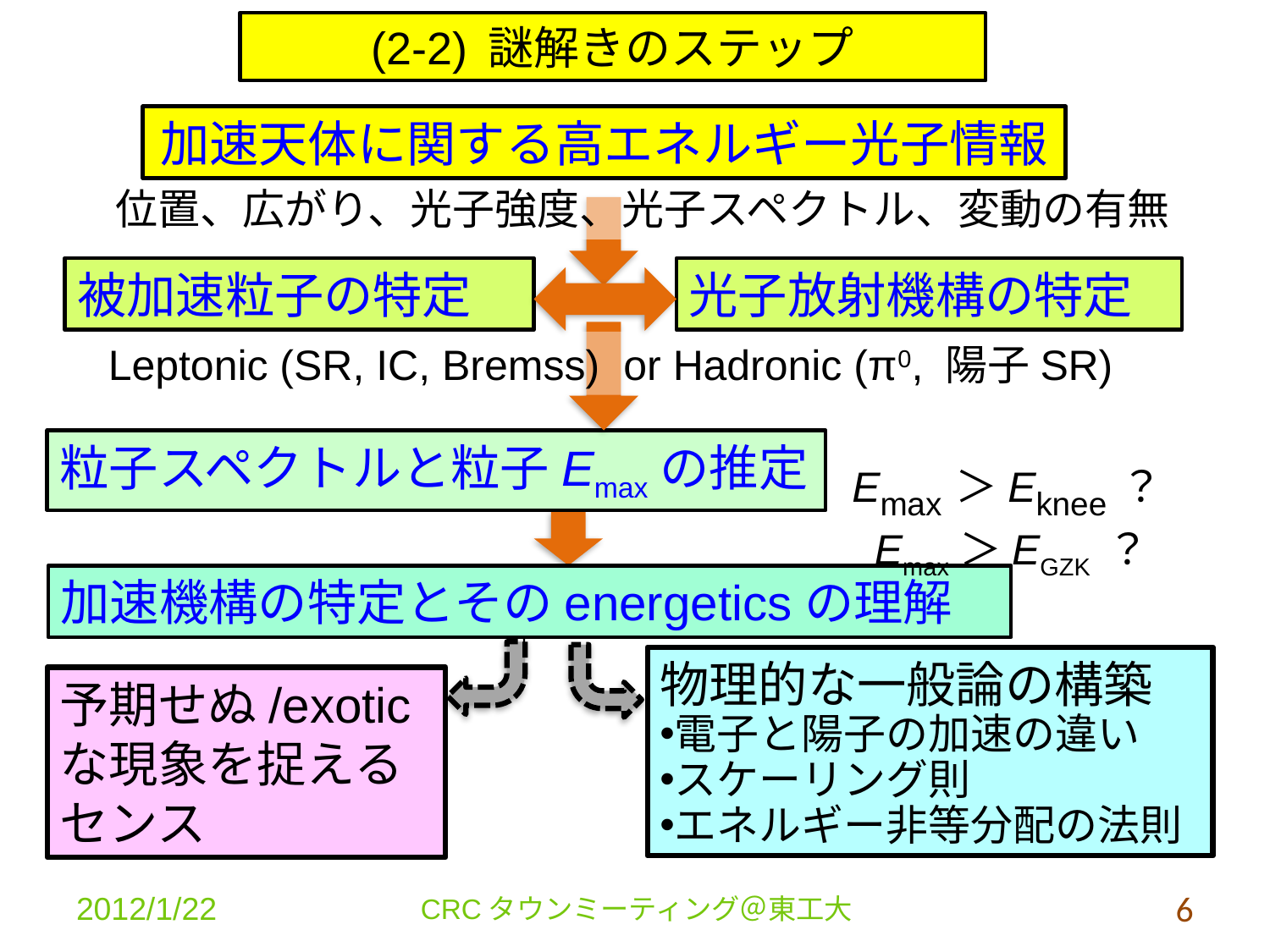

# (2-2) 謎解きのステップ
加速天体に関する高エネルギー光子情報
位置、広がり、光子強度、光子スペクトル、変動の有無

被加速粒子の特定
光子放射機構の特定

Leptonic (SR, IC, Bremss)  or Hadronic (π0, 陽子SR)
粒子スペクトルと粒子Emaxの推定
Emax＞Eknee？  Emax＞EGZK ？

加速機構の特定とそのenergeticsの理解

物理的な一般論の構築
電子と陽子の加速の違い
スケーリング則
エネルギー非等分配の法則
予期せぬ/exoticな現象を捉えるセンス
2012/1/22
CRCタウンミーティング＠東工大
6